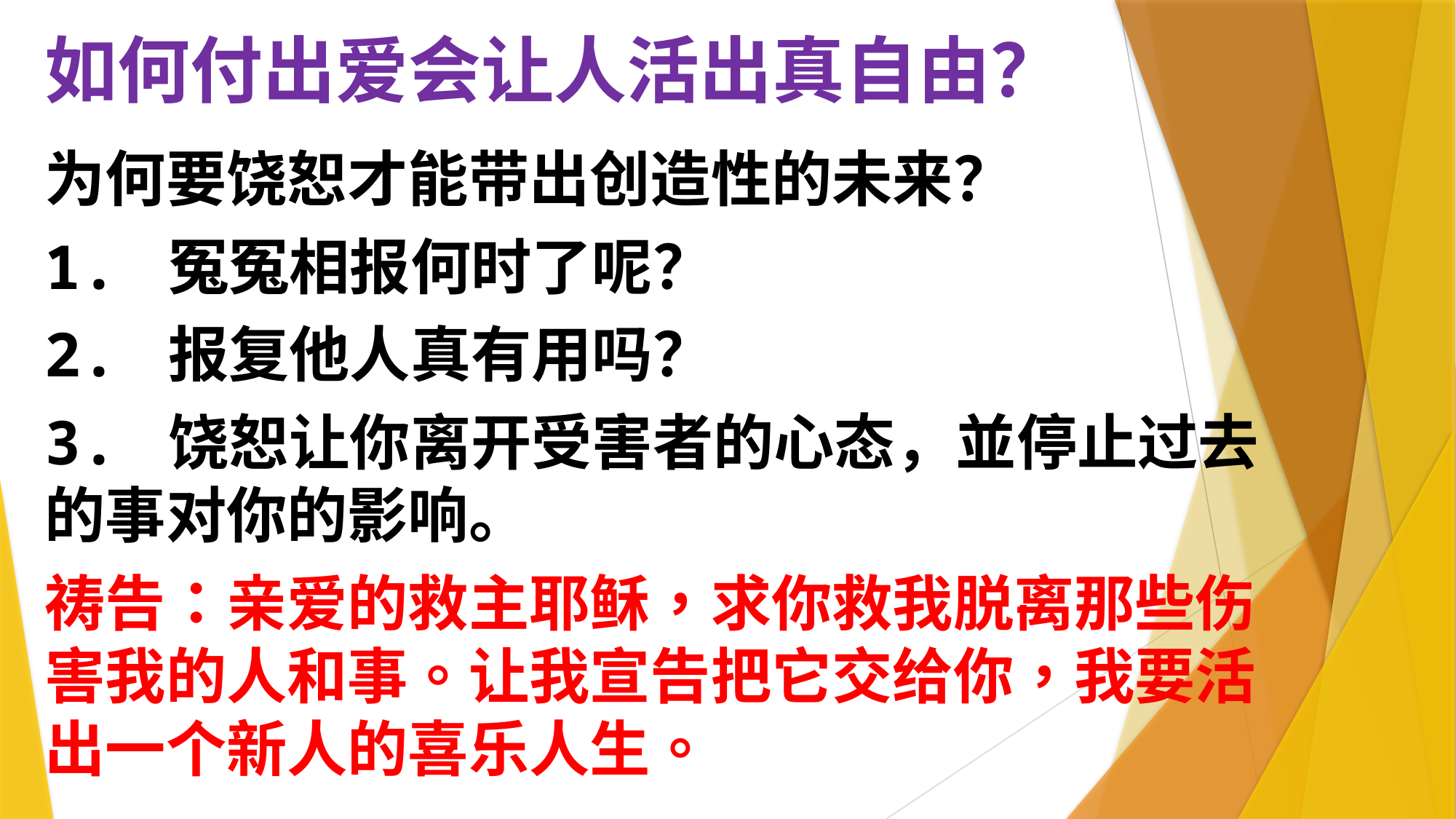

# 如何付出爱会让人活出真自由？
为何要饶恕才能带出创造性的未来？
1. 冤冤相报何时了呢？
2. 报复他人真有用吗？
3. 饶恕让你离开受害者的心态，並停止过去的事对你的影响。
祷告：亲爱的救主耶稣，求你救我脱离那些伤害我的人和事。让我宣告把它交给你，我要活出一个新人的喜乐人生。